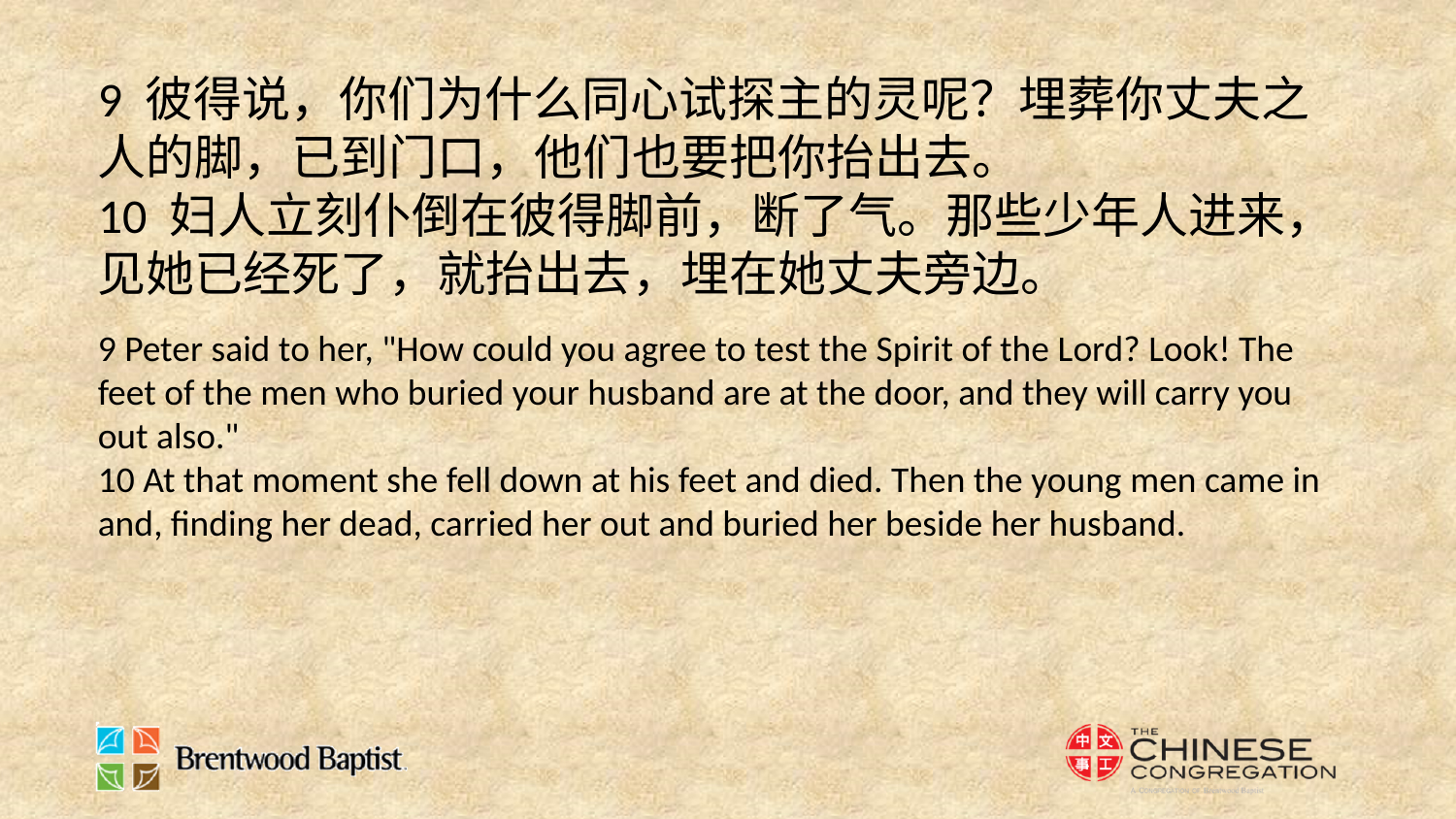

9 彼得说，你们为什么同心试探主的灵呢？埋葬你丈夫之人的脚，已到门口，他们也要把你抬出去。
10 妇人立刻仆倒在彼得脚前，断了气。那些少年人进来，见她已经死了，就抬出去，埋在她丈夫旁边。

9 Peter said to her, "How could you agree to test the Spirit of the Lord? Look! The feet of the men who buried your husband are at the door, and they will carry you out also."
10 At that moment she fell down at his feet and died. Then the young men came in and, finding her dead, carried her out and buried her beside her husband.